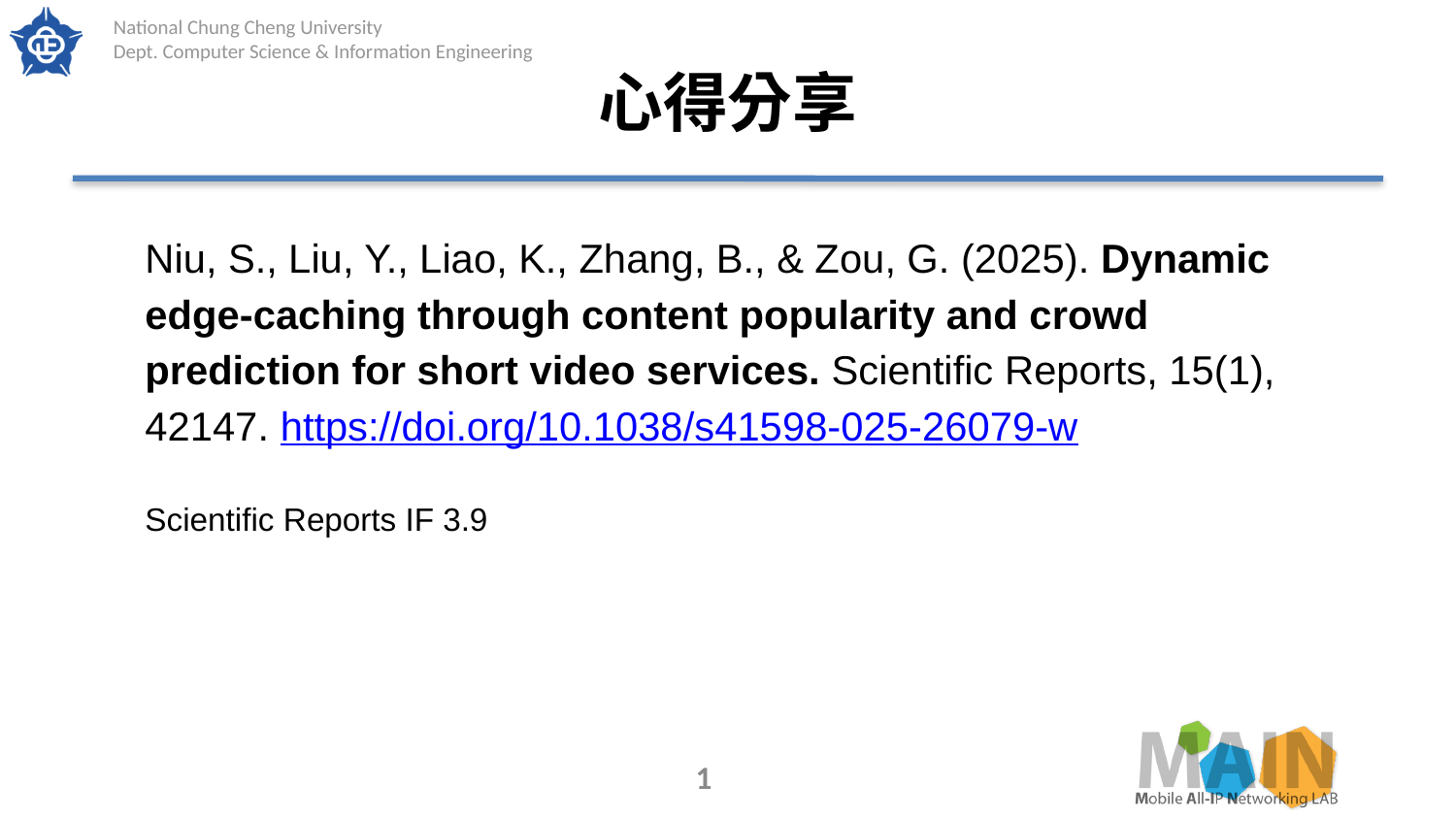

# 心得分享

Niu, S., Liu, Y., Liao, K., Zhang, B., & Zou, G. (2025). Dynamic edge-caching through content popularity and crowd prediction for short video services. Scientific Reports, 15(1), 42147. https://doi.org/10.1038/s41598-025-26079-w

Scientific Reports IF 3.9
1